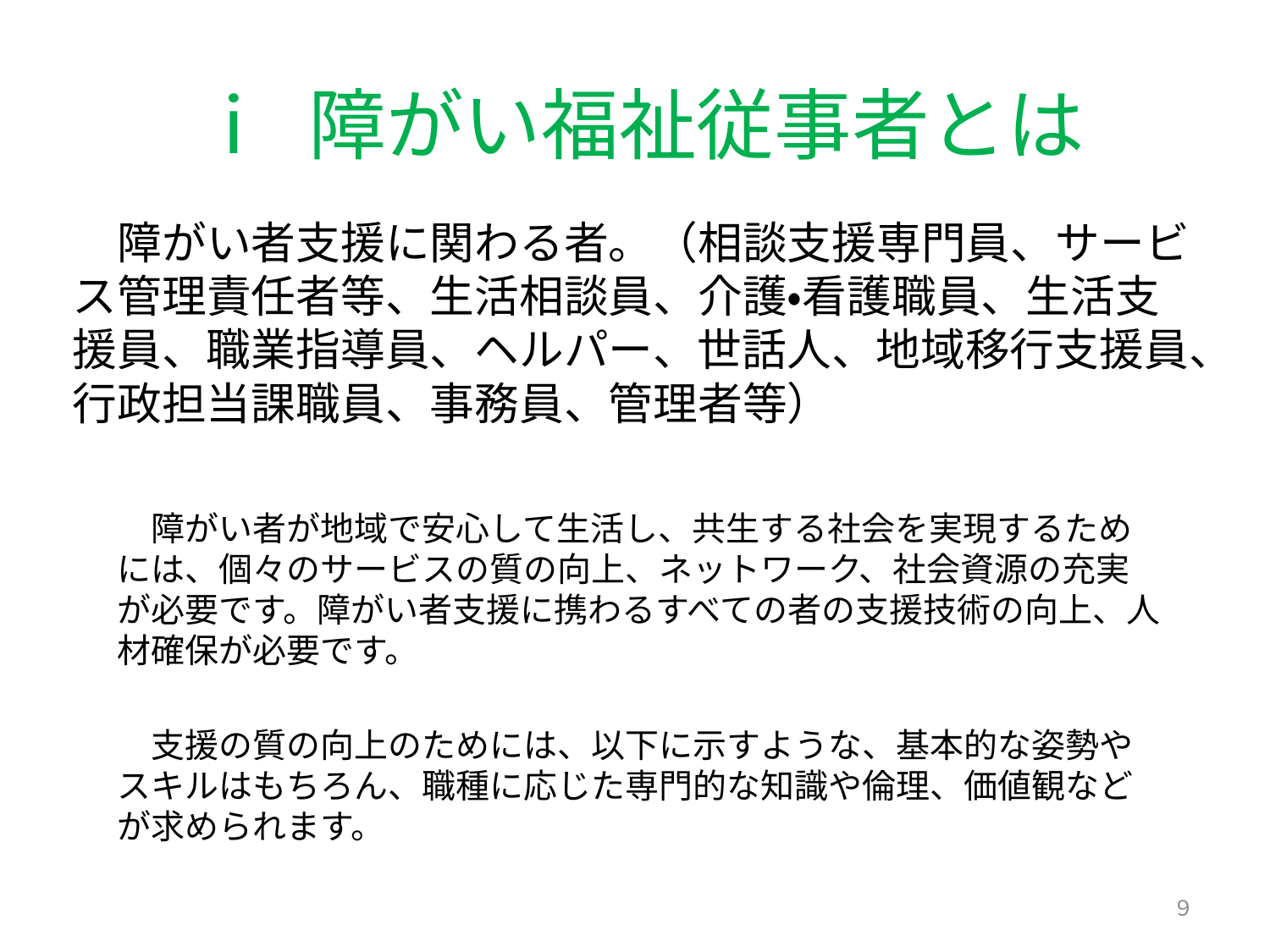

# ⅰ 障がい福祉従事者とは
　障がい者支援に関わる者。（相談支援専門員、サービス管理責任者等、生活相談員、介護・看護職員、生活支援員、職業指導員、ヘルパー、世話人、地域移行支援員、行政担当課職員、事務員、管理者等）
　障がい者が地域で安心して生活し、共生する社会を実現するためには、個々のサービスの質の向上、ネットワーク、社会資源の充実が必要です。障がい者支援に携わるすべての者の支援技術の向上、人材確保が必要です。

　支援の質の向上のためには、以下に示すような、基本的な姿勢やスキルはもちろん、職種に応じた専門的な知識や倫理、価値観などが求められます。

９